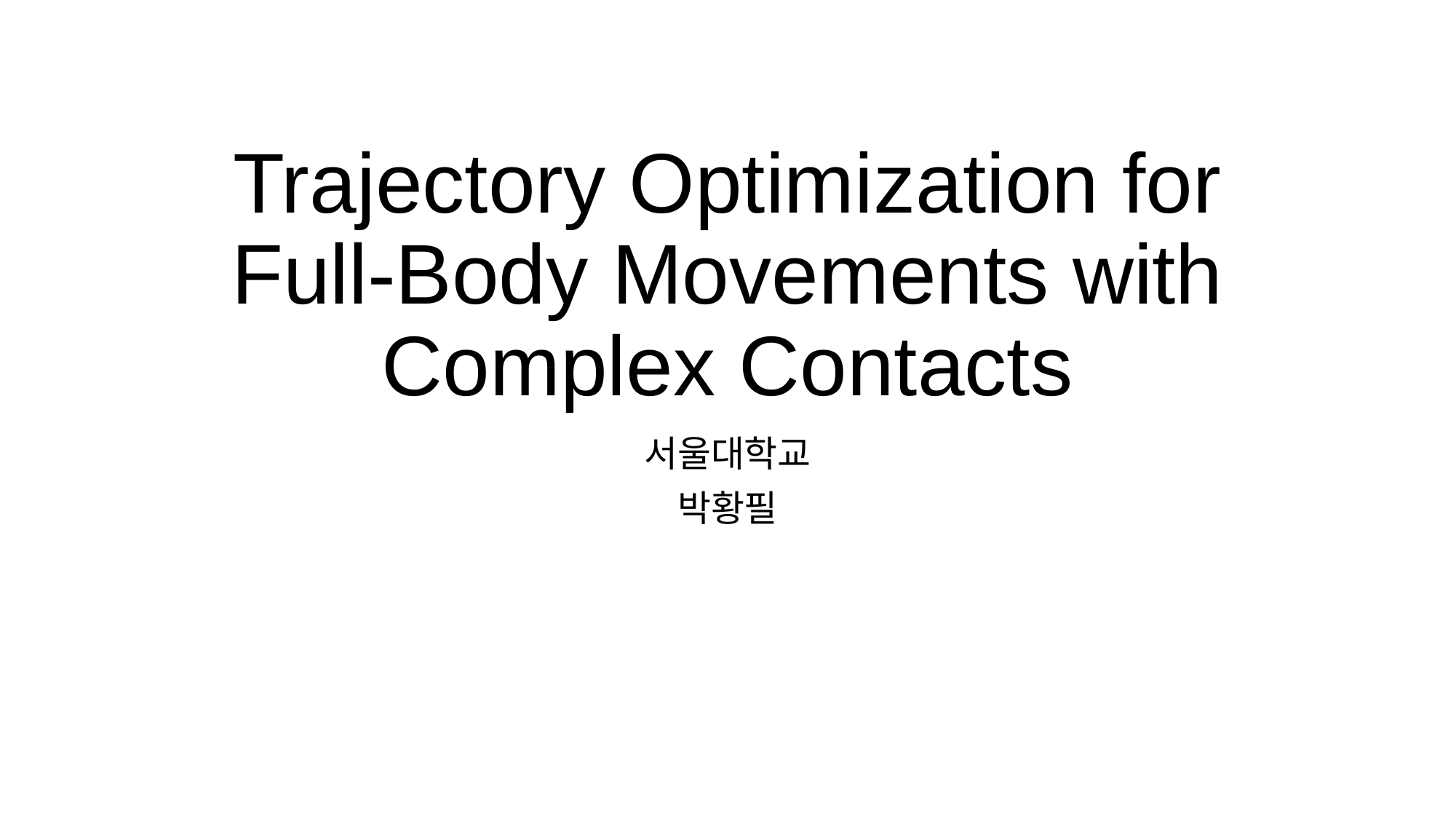

# Trajectory Optimization for Full-Body Movements with Complex Contacts
서울대학교
박황필